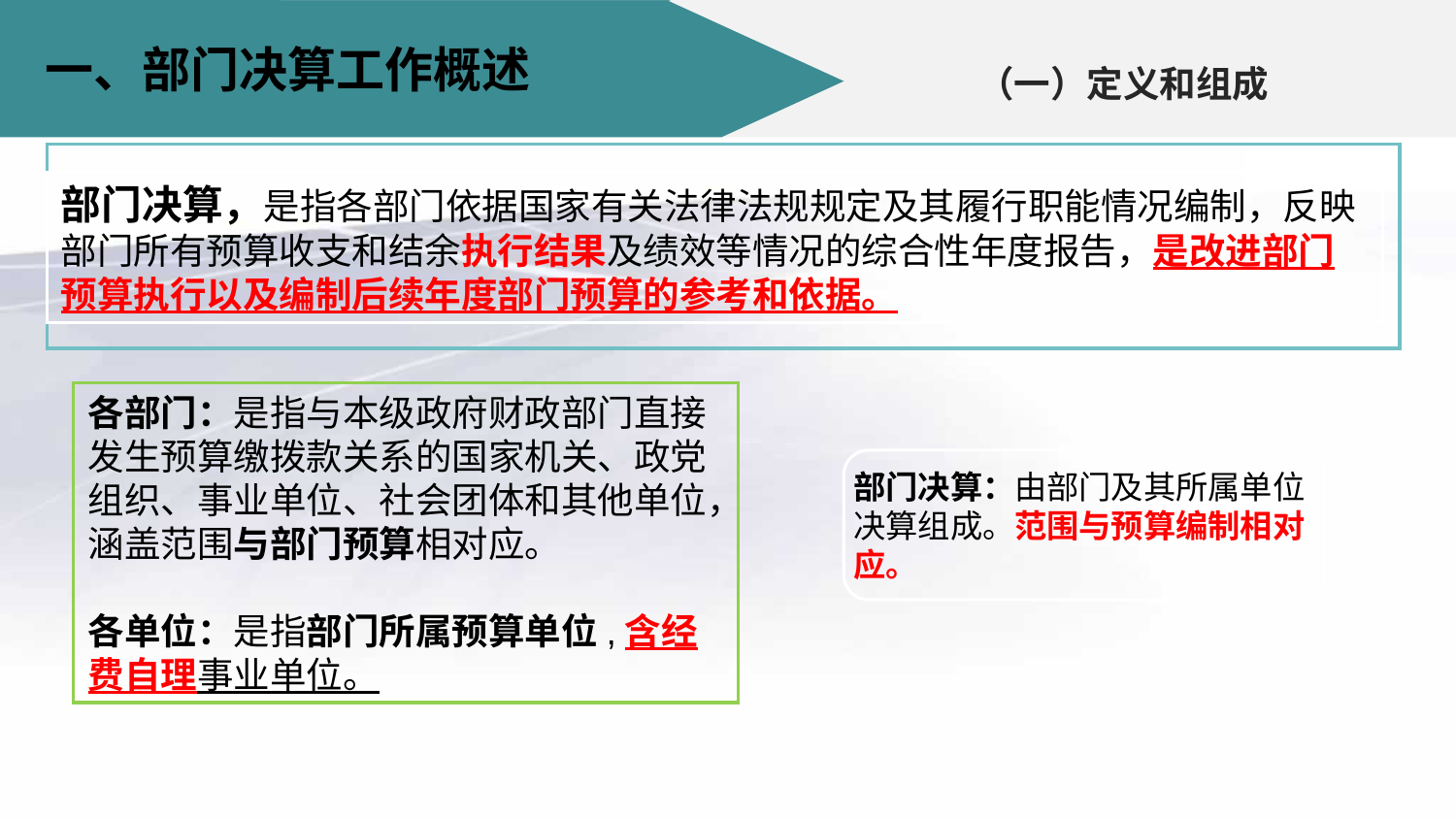

（一）定义和组成
一、部门决算工作概述
#

部门决算，是指各部门依据国家有关法律法规规定及其履行职能情况编制，反映部门所有预算收支和结余执行结果及绩效等情况的综合性年度报告，是改进部门预算执行以及编制后续年度部门预算的参考和依据。
各部门：是指与本级政府财政部门直接发生预算缴拨款关系的国家机关、政党组织、事业单位、社会团体和其他单位，涵盖范围与部门预算相对应。

各单位：是指部门所属预算单位,含经费自理事业单位。

部门决算：由部门及其所属单位决算组成。范围与预算编制相对应。